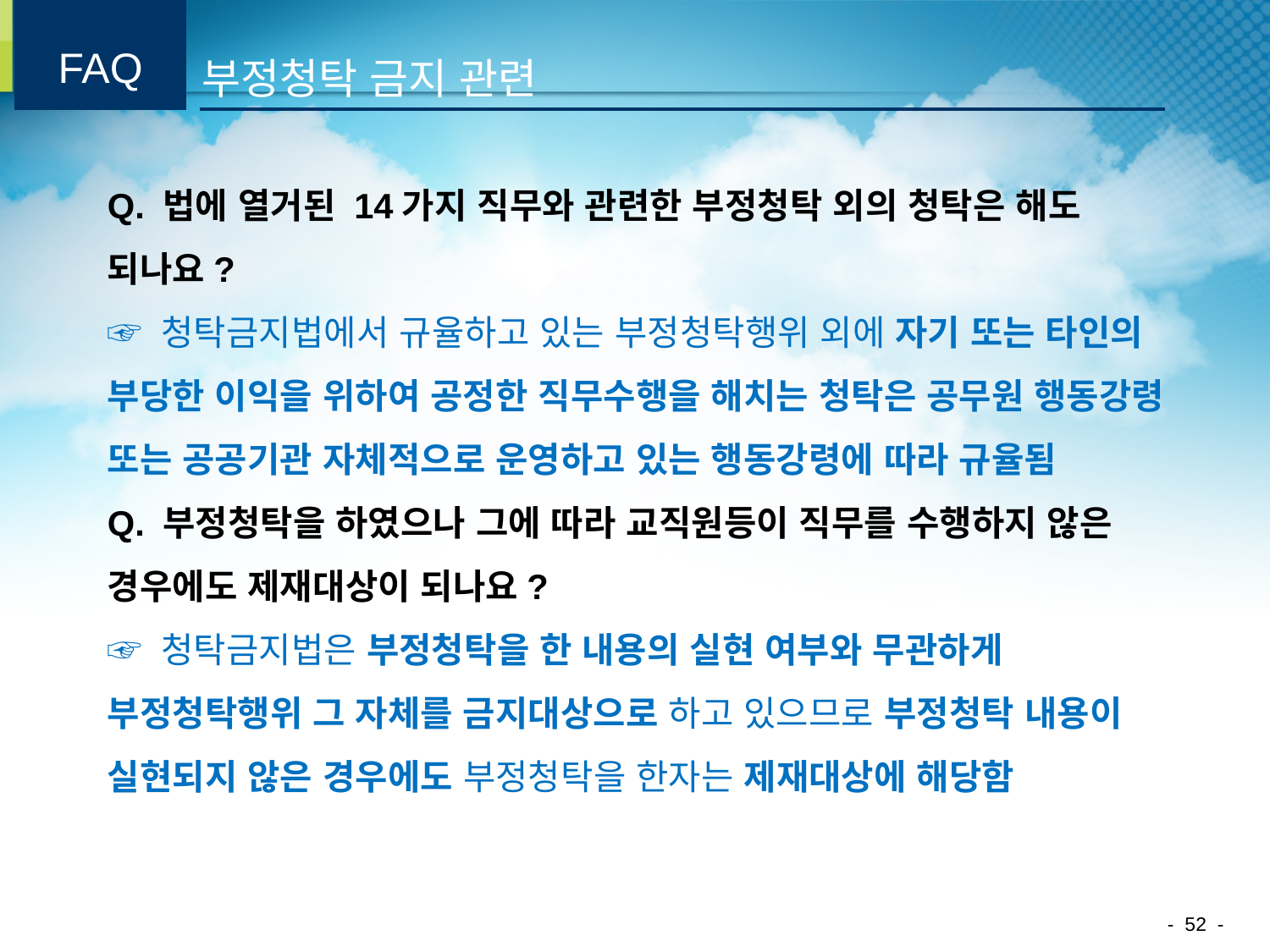

| FAQ |  | 부정청탁 금지 관련 |
| --- | --- | --- |
Q. 법에 열거된 14가지 직무와 관련한 부정청탁 외의 청탁은 해도 되나요?
☞ 청탁금지법에서 규율하고 있는 부정청탁행위 외에 자기 또는 타인의 부당한 이익을 위하여 공정한 직무수행을 해치는 청탁은 공무원 행동강령 또는 공공기관 자체적으로 운영하고 있는 행동강령에 따라 규율됨
Q. 부정청탁을 하였으나 그에 따라 교직원등이 직무를 수행하지 않은 경우에도 제재대상이 되나요?
☞ 청탁금지법은 부정청탁을 한 내용의 실현 여부와 무관하게 부정청탁행위 그 자체를 금지대상으로 하고 있으므로 부정청탁 내용이 실현되지 않은 경우에도 부정청탁을 한자는 제재대상에 해당함
-  52  -